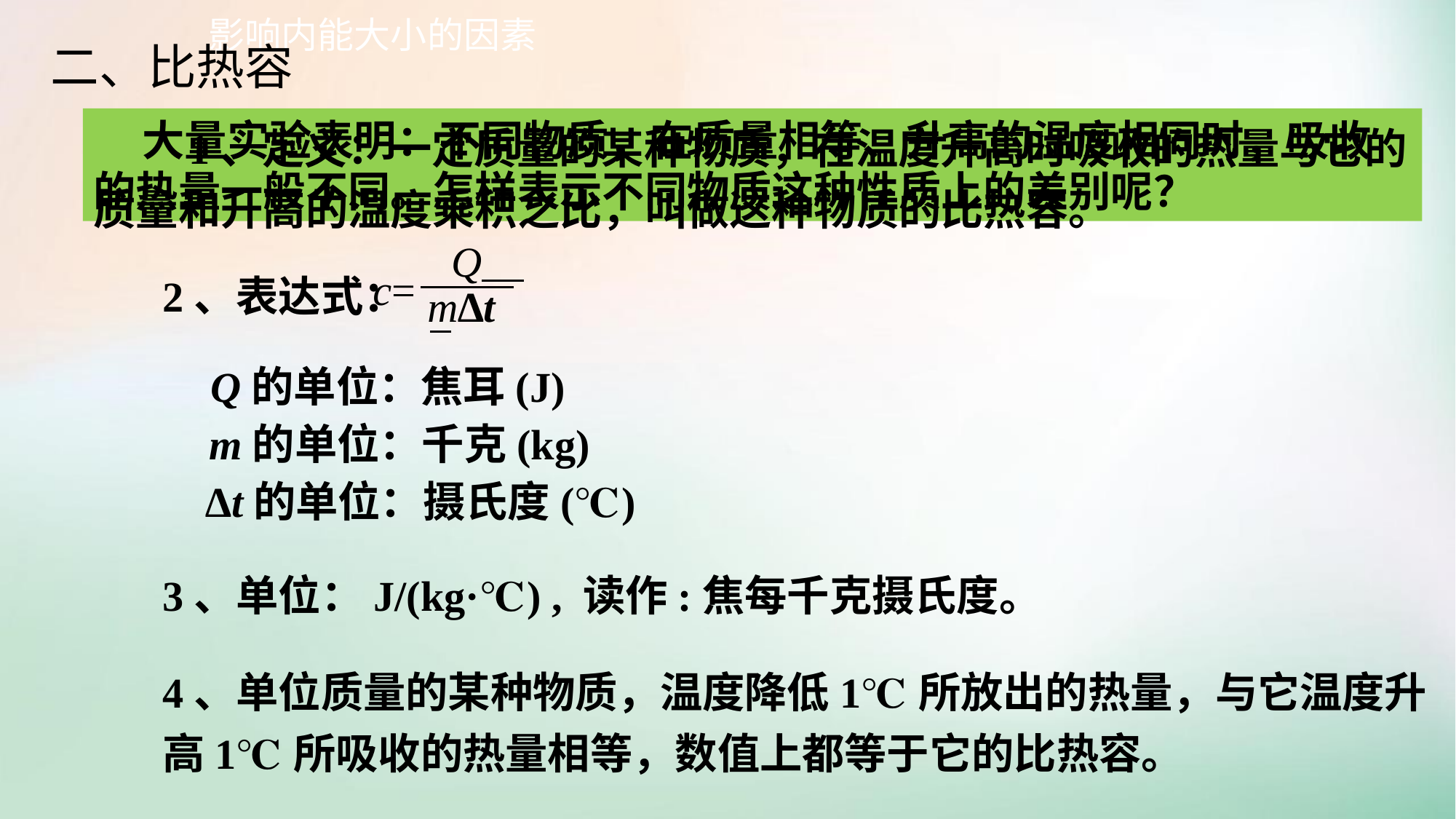

影响内能大小的因素
二、比热容
　　1、定义：一定质量的某种物质，在温度升高时吸收的热量与它的质量和升高的温度乘积之比，叫做这种物质的比热容。
    大量实验表明：不同物质，在质量相等、升高的温度相同时，吸收的热量一般不同。怎样表示不同物质这种性质上的差别呢？
  Q
m∆t

c=
2、表达式：

Q的单位：焦耳(J)
m的单位：千克(kg)
∆t的单位：摄氏度(℃)
3、单位：J/(kg·℃) , 读作:焦每千克摄氏度。
4、单位质量的某种物质，温度降低1℃所放出的热量，与它温度升高1℃所吸收的热量相等，数值上都等于它的比热容。